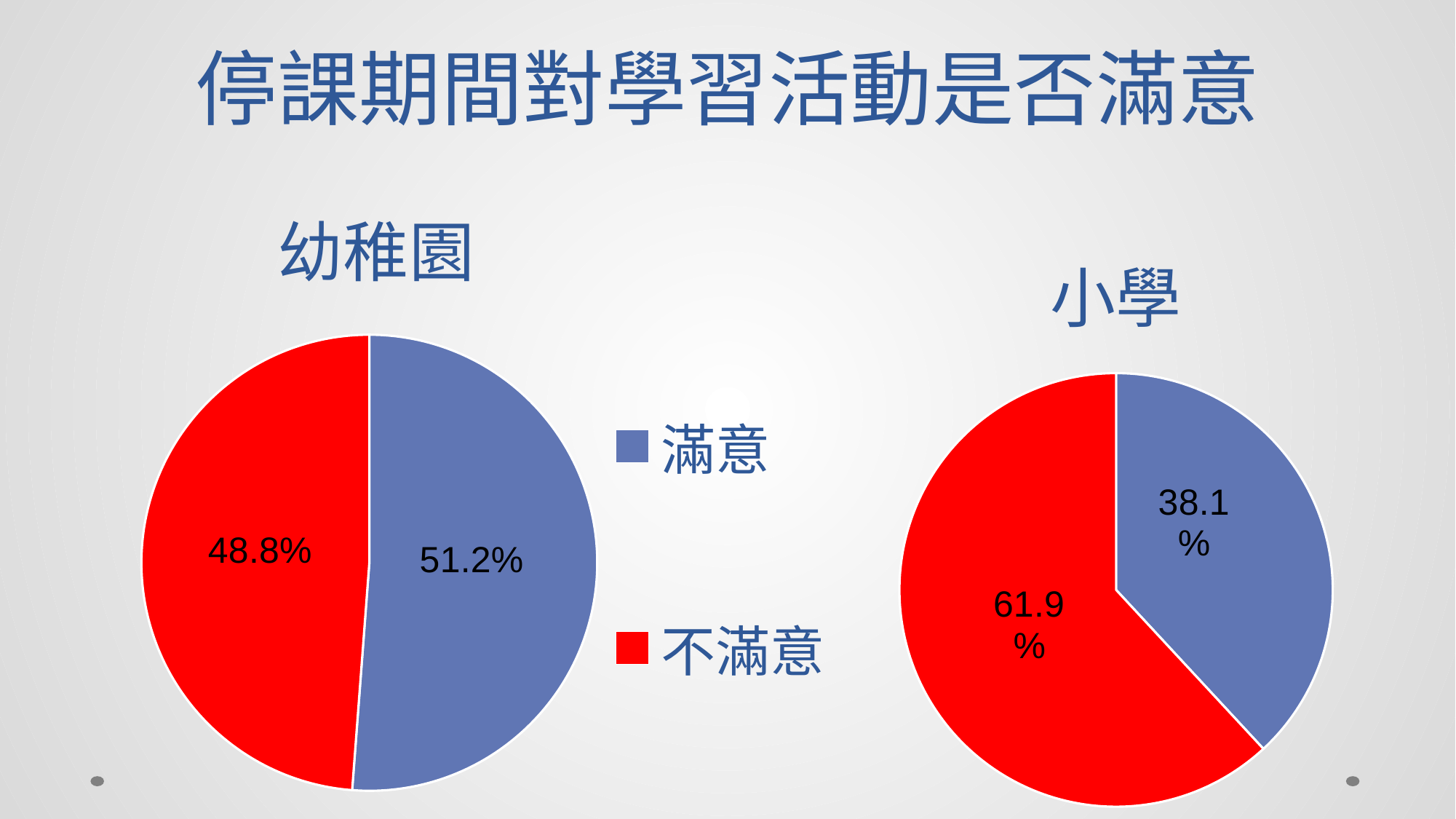

# 停課期間對學習活動是否滿意

### Chart: 幼稚園

| Category |  |
|---|---|
| 滿意 | 0.512 |
| 不滿意 | 0.488 |

### Chart: 小學

| Category |  |
|---|---|
| 滿意 | 0.381 |
| 不滿意 | 0.619 |